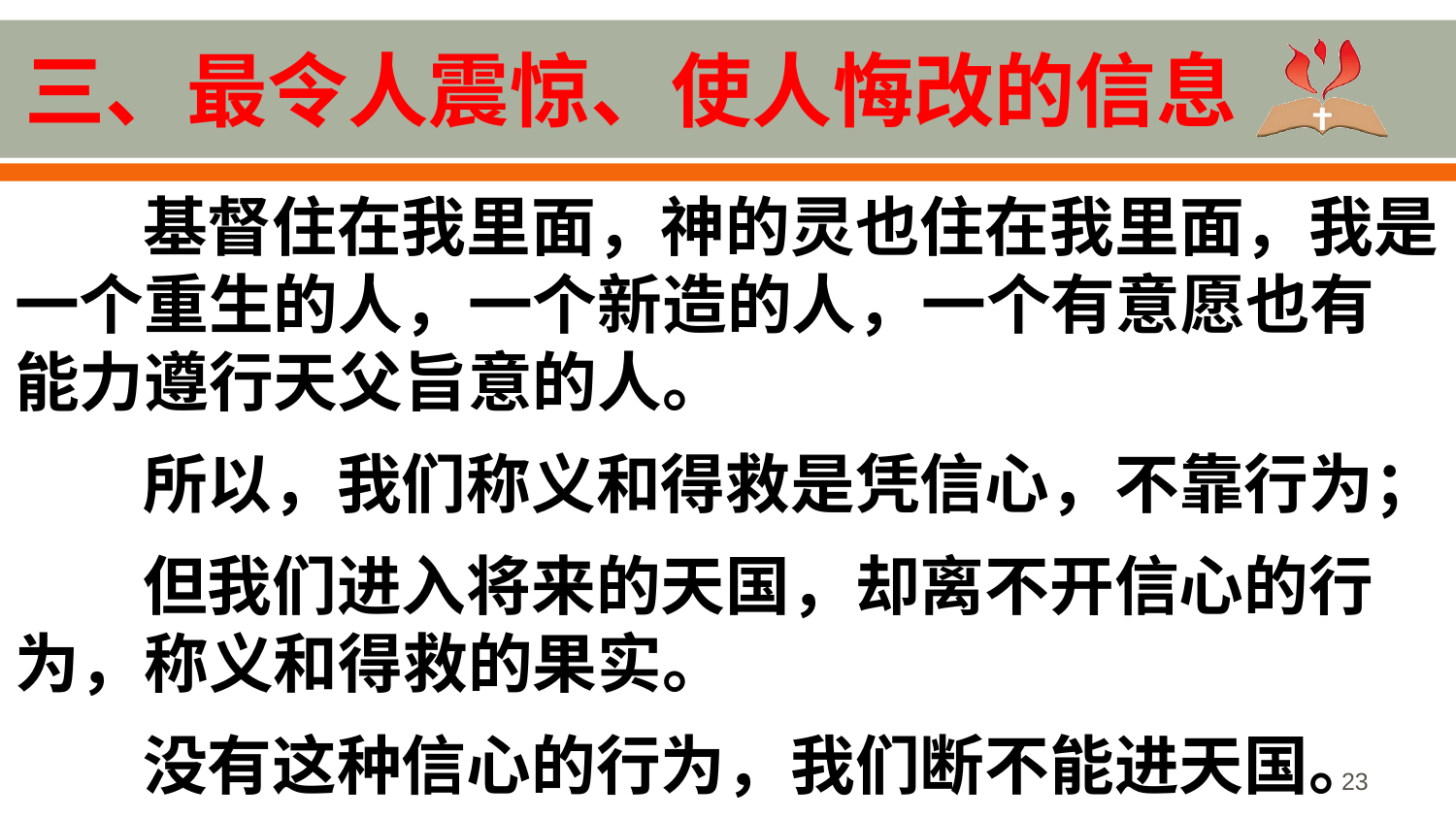

# 三、最令人震惊、使人悔改的信息
基督住在我里面，神的灵也住在我里面，我是一个重生的人，一个新造的人，一个有意愿也有能力遵行天父旨意的人。
所以，我们称义和得救是凭信心，不靠行为；
但我们进入将来的天国，却离不开信心的行为，称义和得救的果实。
没有这种信心的行为，我们断不能进天国。

23